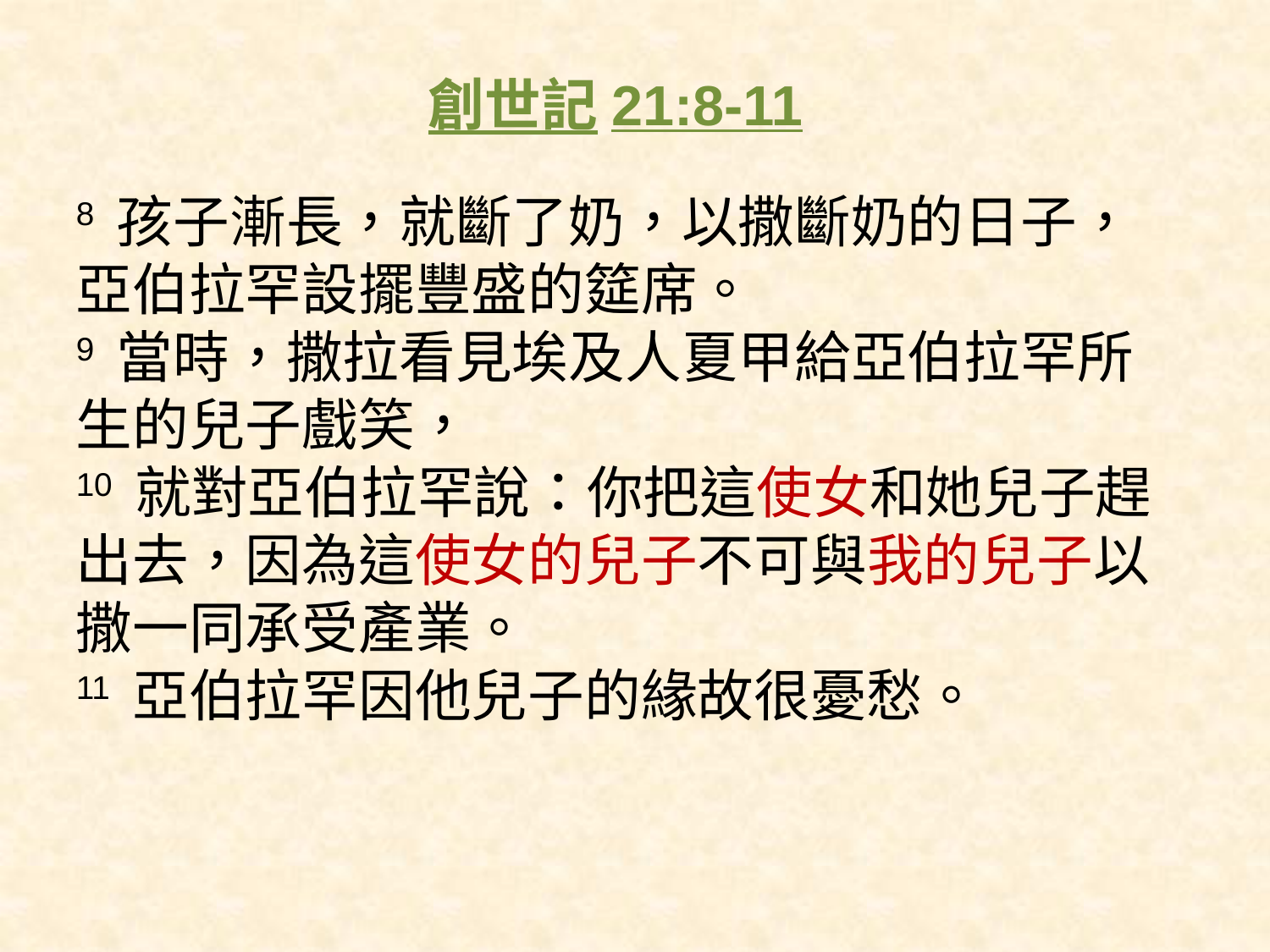

創世記21:8-11
8 孩子漸長，就斷了奶，以撒斷奶的日子，亞伯拉罕設擺豐盛的筵席。
9 當時，撒拉看見埃及人夏甲給亞伯拉罕所生的兒子戲笑，
10 就對亞伯拉罕說：你把這使女和她兒子趕出去，因為這使女的兒子不可與我的兒子以撒一同承受產業。
11 亞伯拉罕因他兒子的緣故很憂愁。